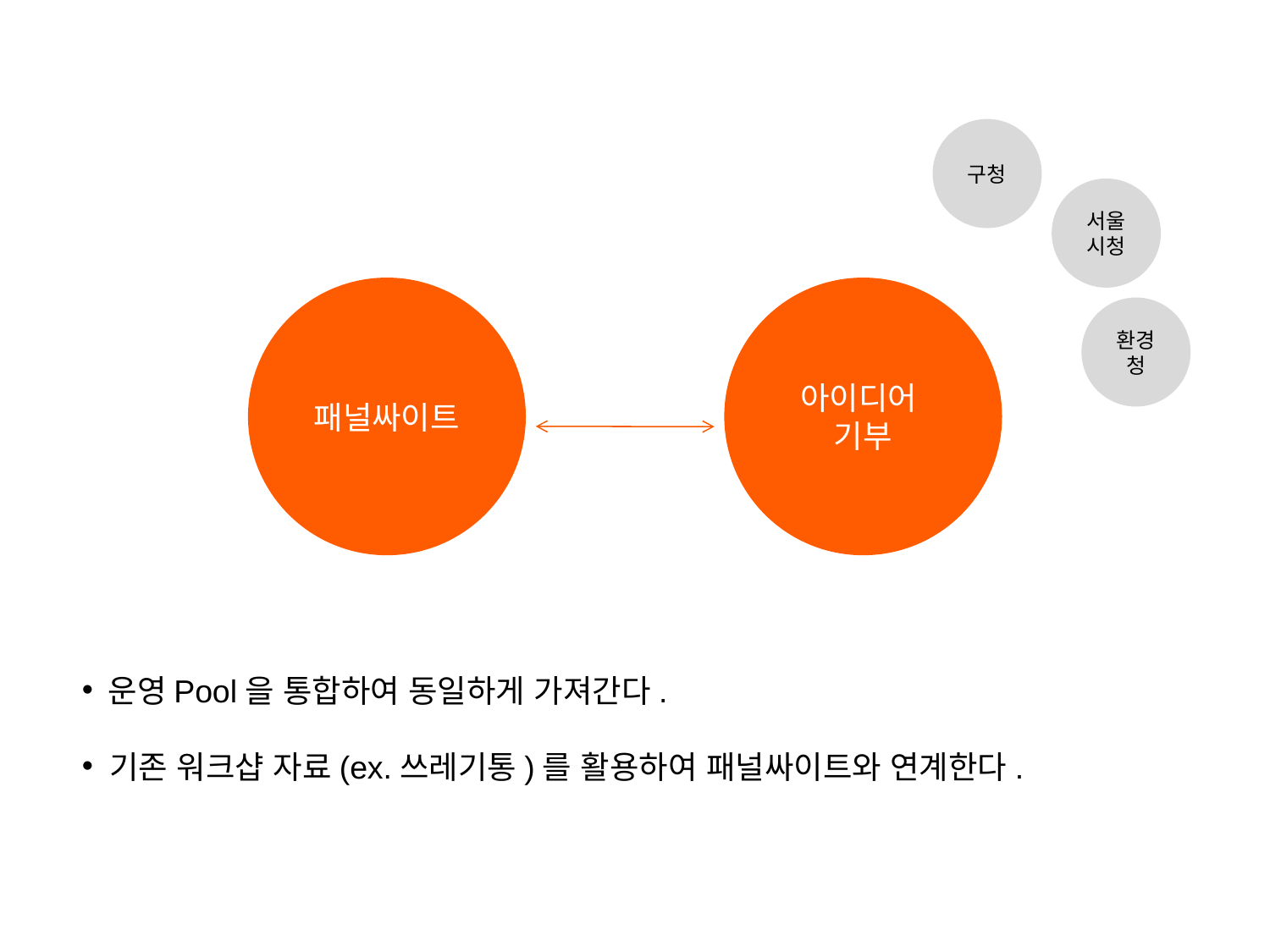

구청
서울시청
패널싸이트
아이디어
기부
환경청
 운영Pool을 통합하여 동일하게 가져간다.

 기존 워크샵 자료(ex.쓰레기통)를 활용하여 패널싸이트와 연계한다.